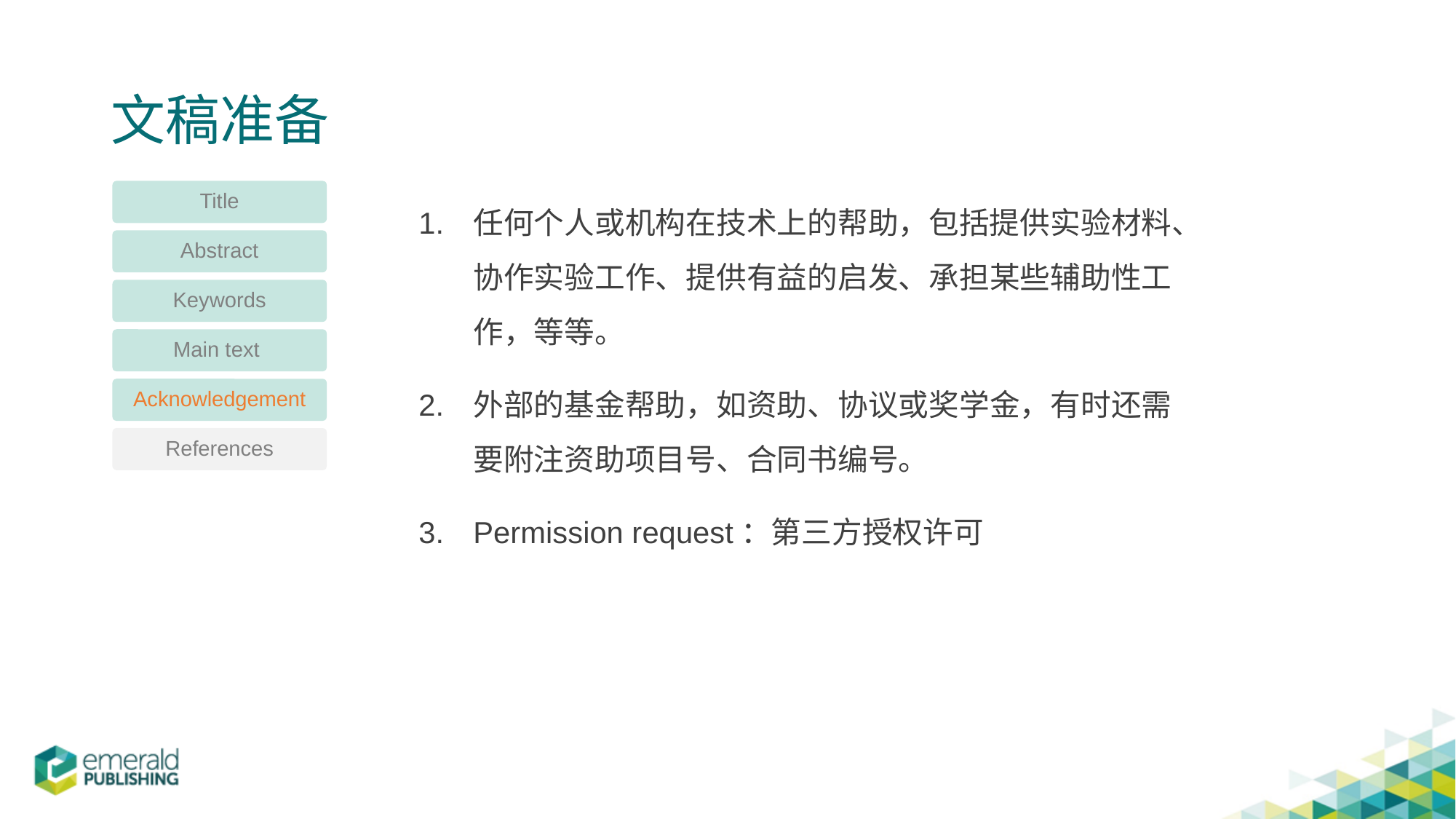

# 文稿准备
任何个人或机构在技术上的帮助，包括提供实验材料、协作实验工作、提供有益的启发、承担某些辅助性工作，等等。
外部的基金帮助，如资助、协议或奖学金，有时还需要附注资助项目号、合同书编号。
Permission request：第三方授权许可

Title

Abstract

Keywords

Main text

Acknowledgement

References